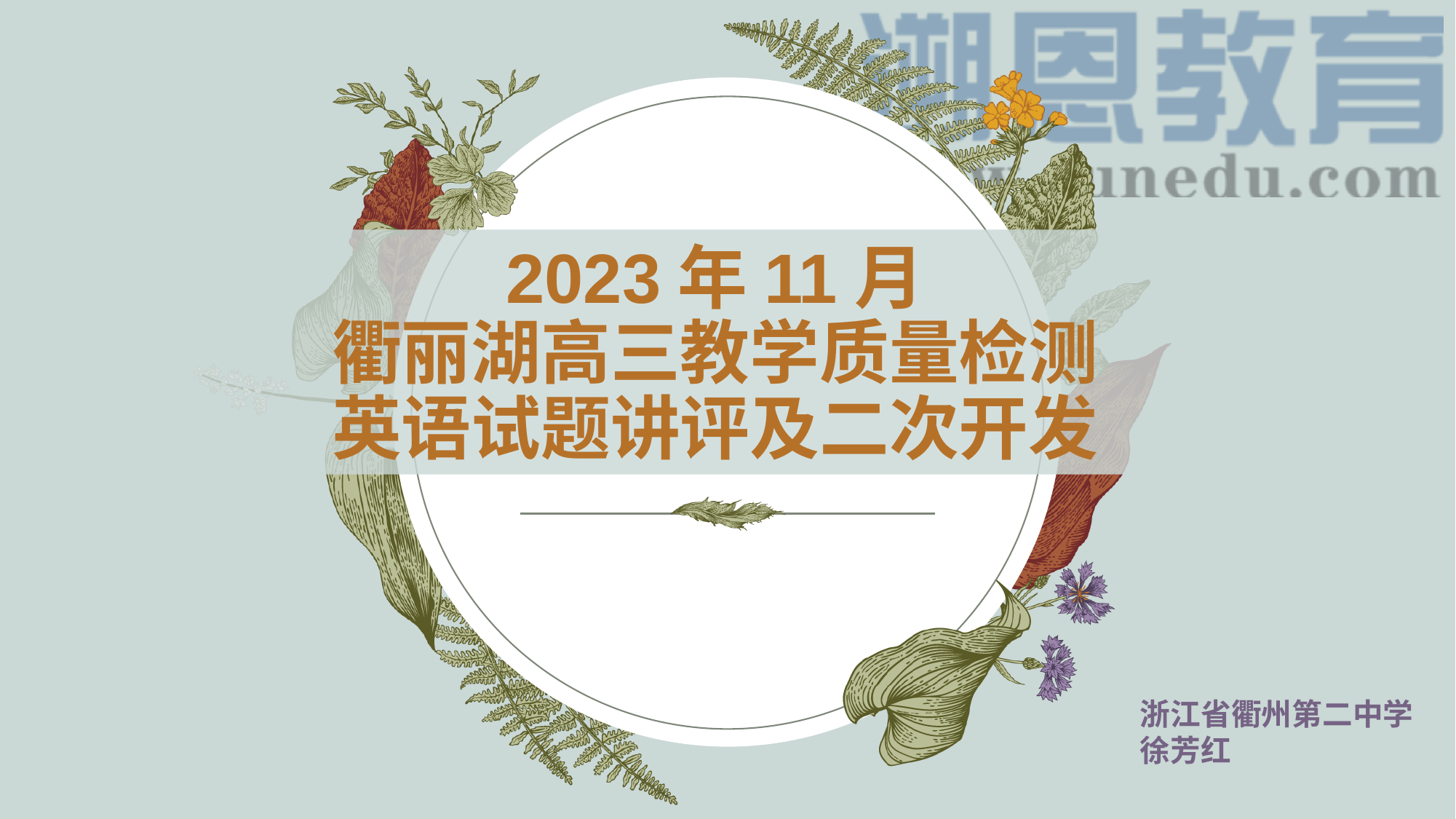

# 2023年11月 衢丽湖高三教学质量检测 英语试题讲评及二次开发
浙江省衢州第二中学
徐芳红